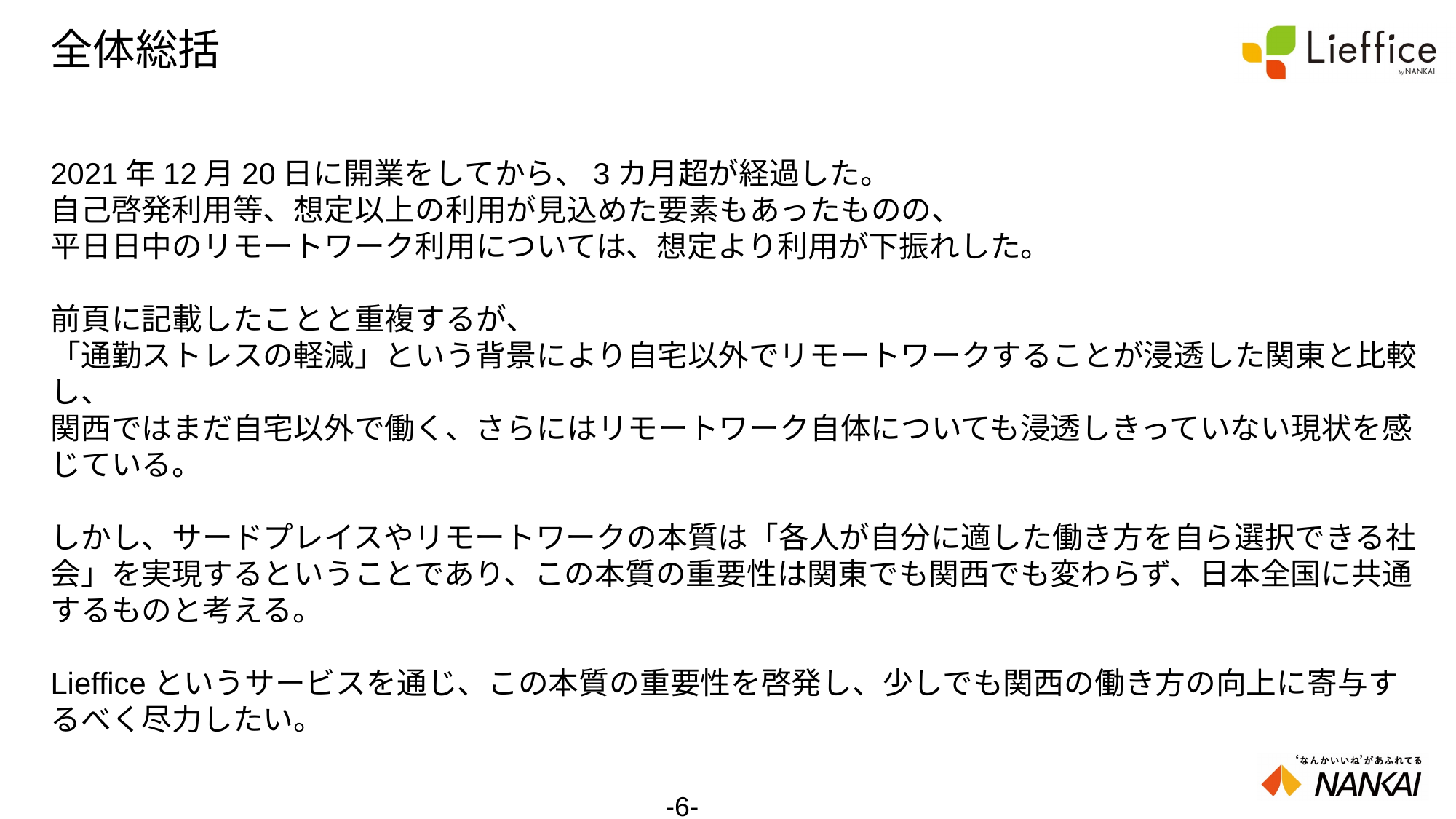

全体総括
2021年12月20日に開業をしてから、3カ月超が経過した。
自己啓発利用等、想定以上の利用が見込めた要素もあったものの、
平日日中のリモートワーク利用については、想定より利用が下振れした。

前頁に記載したことと重複するが、
「通勤ストレスの軽減」という背景により自宅以外でリモートワークすることが浸透した関東と比較し、
関西ではまだ自宅以外で働く、さらにはリモートワーク自体についても浸透しきっていない現状を感じている。

しかし、サードプレイスやリモートワークの本質は「各人が自分に適した働き方を自ら選択できる社会」を実現するということであり、この本質の重要性は関東でも関西でも変わらず、日本全国に共通するものと考える。

Liefficeというサービスを通じ、この本質の重要性を啓発し、少しでも関西の働き方の向上に寄与するべく尽力したい。
-6-